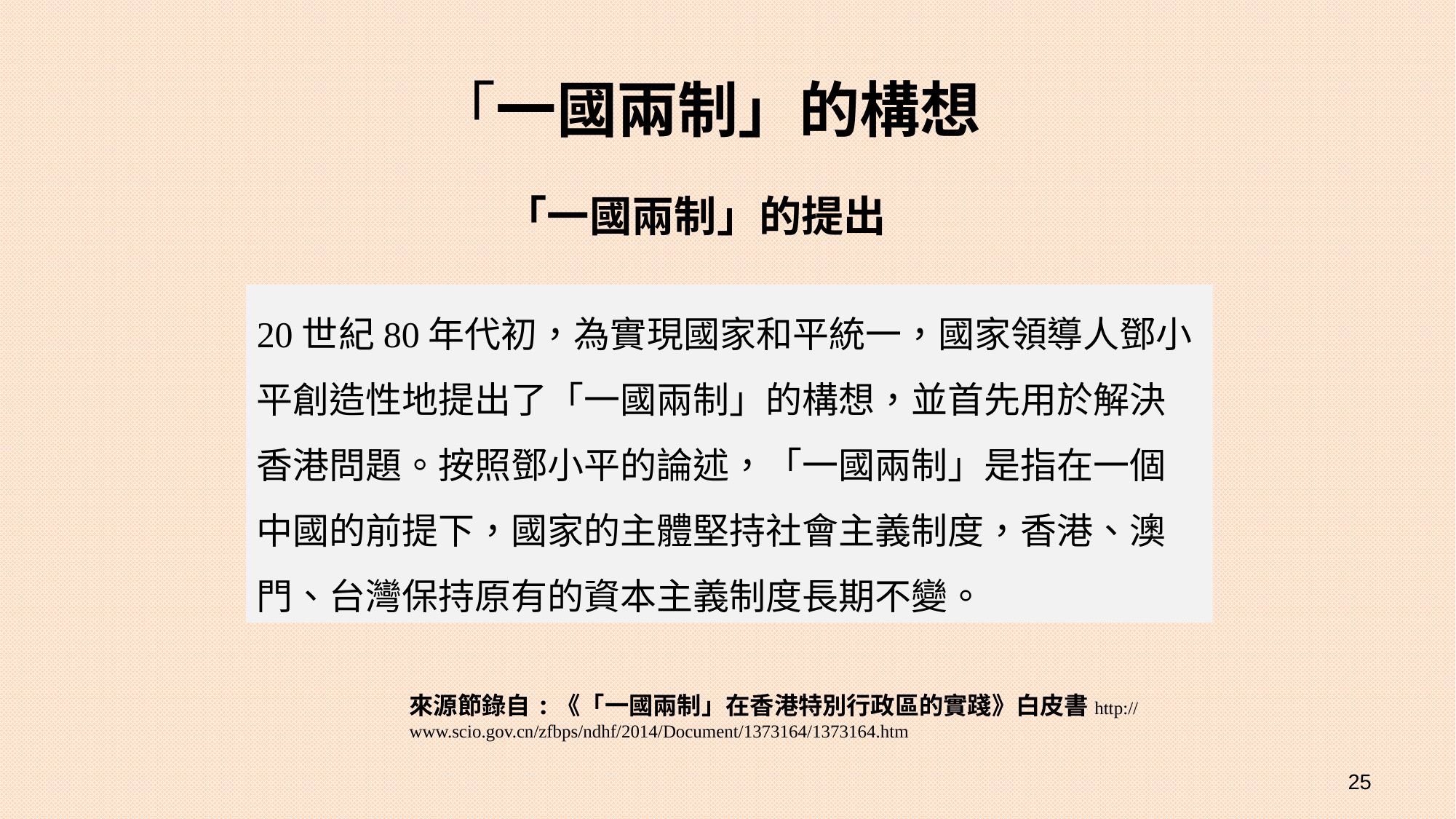

「一國兩制」的構想
「一國兩制」的提出
20世紀80年代初，為實現國家和平統一，國家領導人鄧小平創造性地提出了「一國兩制」的構想，並首先用於解決香港問題。按照鄧小平的論述，「一國兩制」是指在一個中國的前提下，國家的主體堅持社會主義制度，香港、澳門、台灣保持原有的資本主義制度長期不變。
來源節錄自:《「一國兩制」在香港特別行政區的實踐》白皮書http://www.scio.gov.cn/zfbps/ndhf/2014/Document/1373164/1373164.htm
25